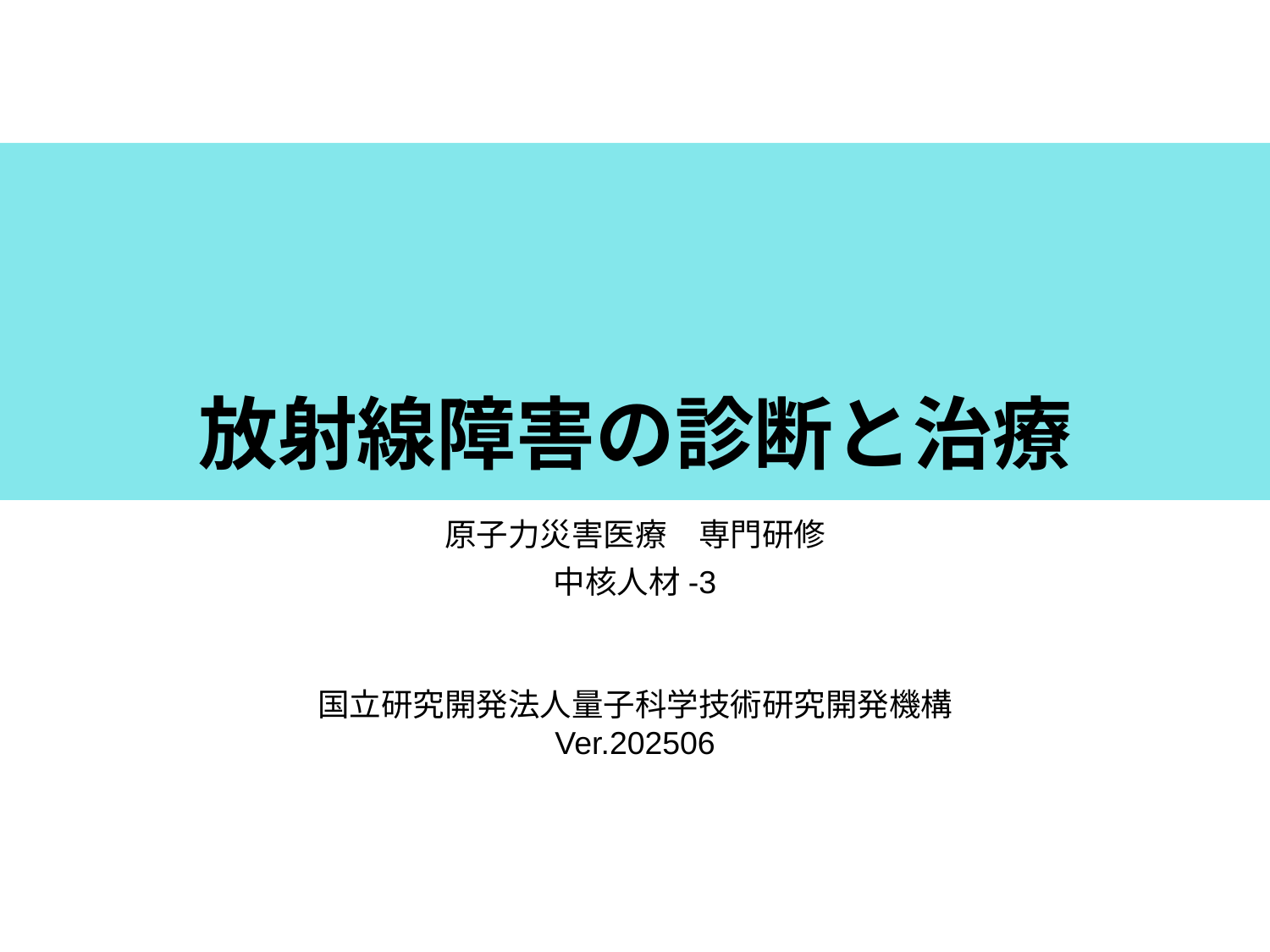

# 放射線障害の診断と治療
原子力災害医療　専門研修
中核人材-3
国立研究開発法人量子科学技術研究開発機構
Ver.202506